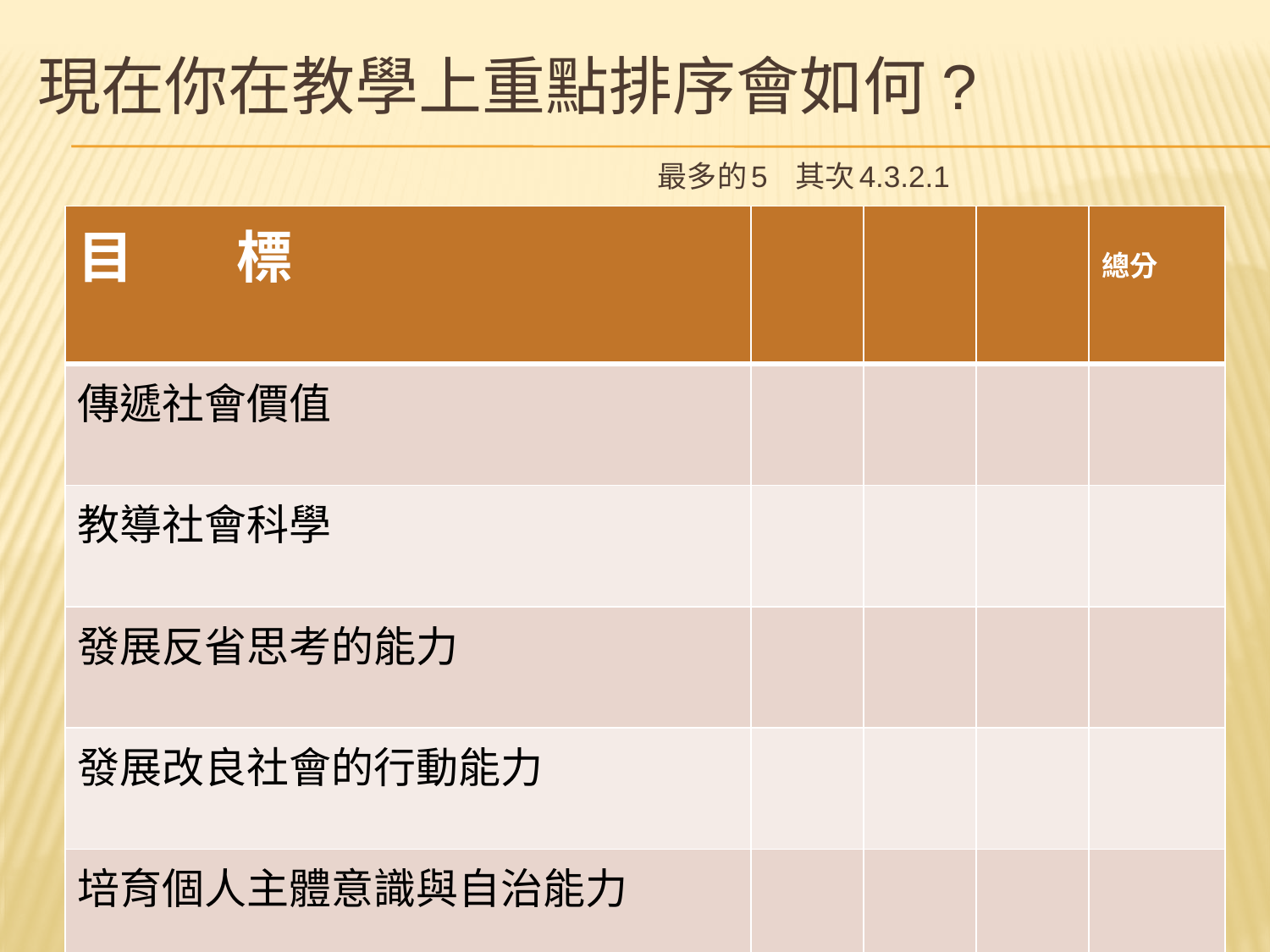

# 現在你在教學上重點排序會如何?
最多的5   其次4.3.2.1
| 目 標 |  |  |  | 總分 |
| --- | --- | --- | --- | --- |
| 傳遞社會價值 |  |  |  |  |
| 教導社會科學 |  |  |  |  |
| 發展反省思考的能力 |  |  |  |  |
| 發展改良社會的行動能力 |  |  |  |  |
| 培育個人主體意識與自治能力 |  |  |  |  |